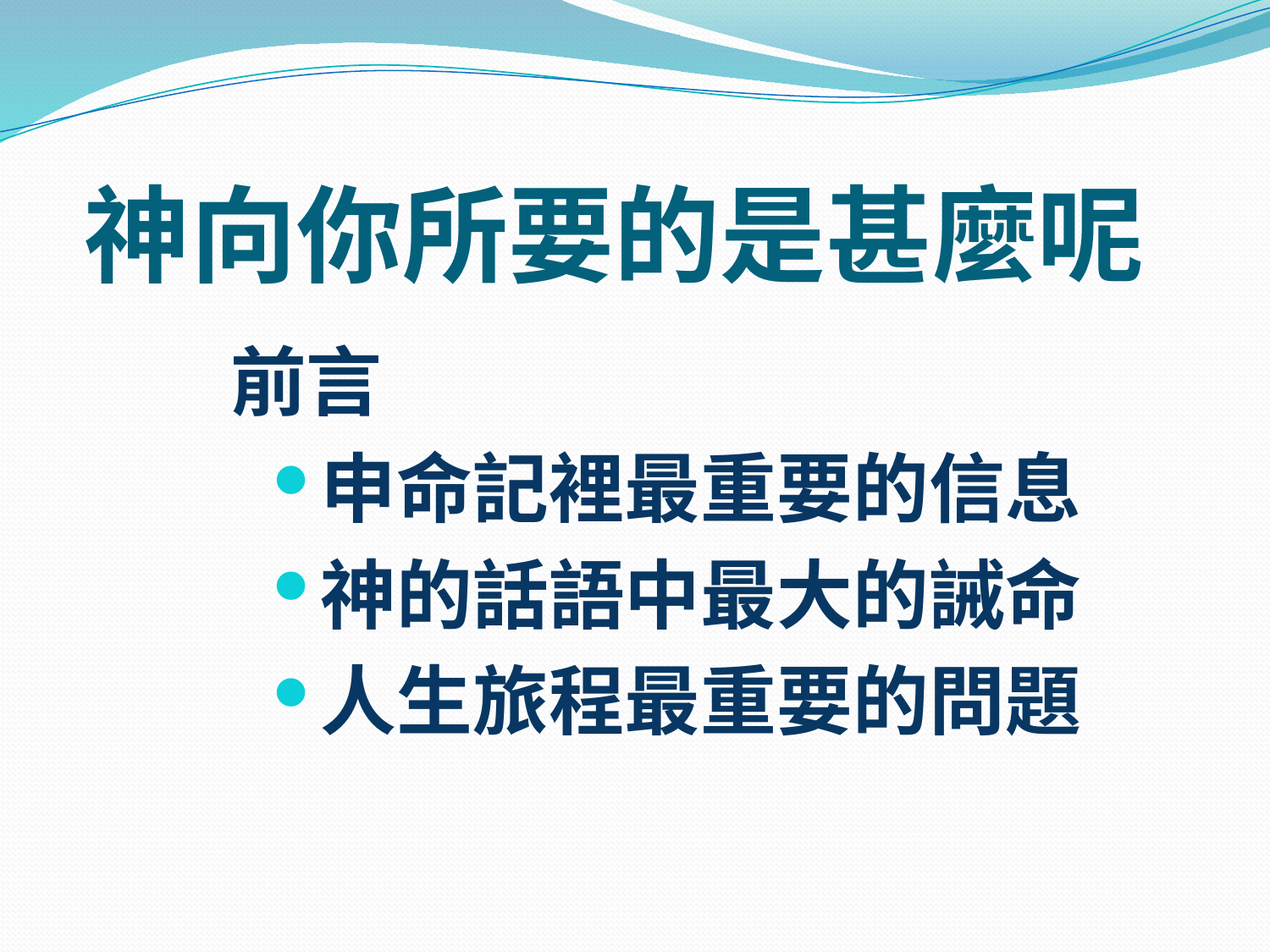

# 神向你所要的是甚麼呢
前言
申命記裡最重要的信息
神的話語中最大的誡命
人生旅程最重要的問題